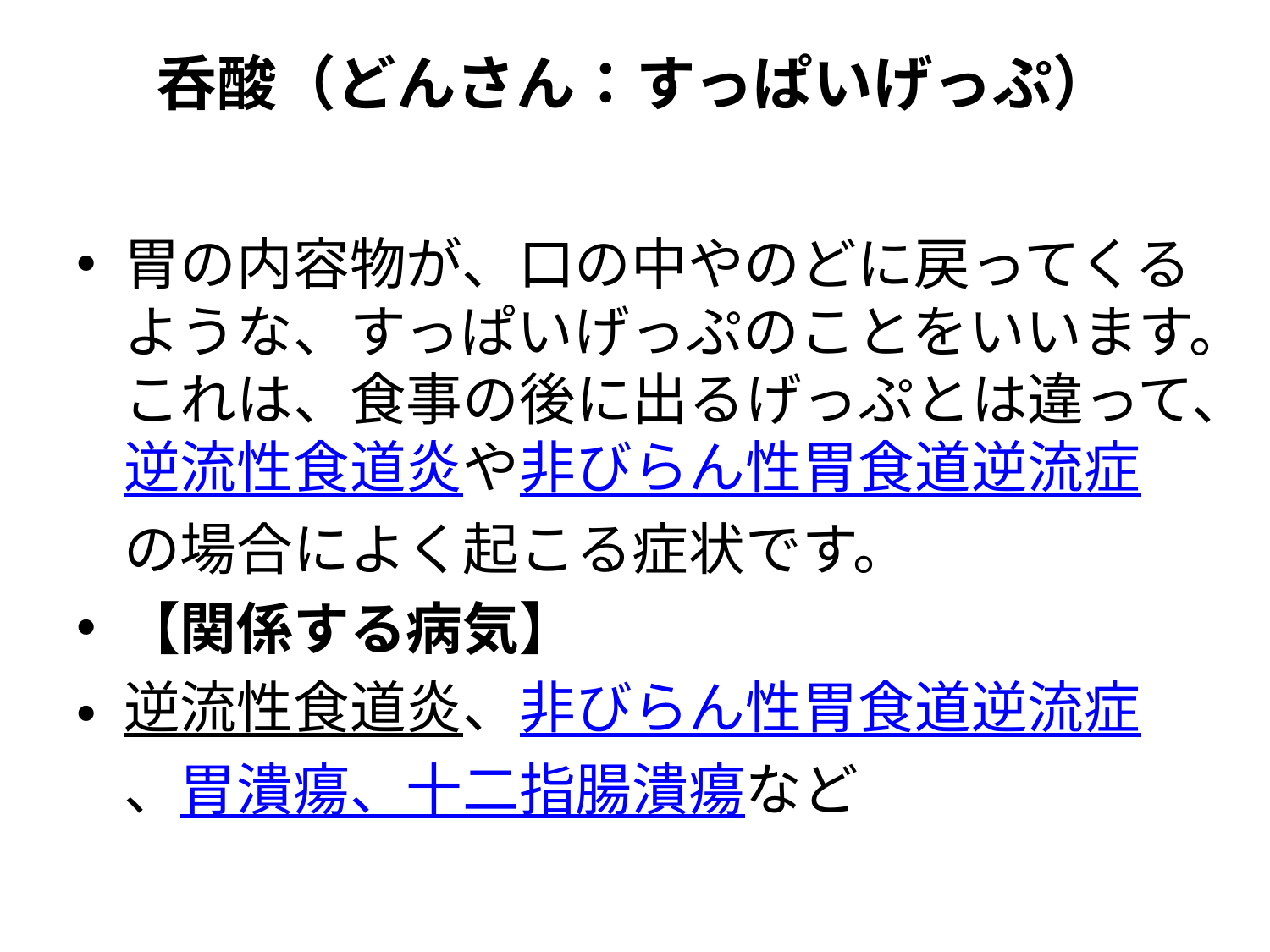

# 呑酸（どんさん：すっぱいげっぷ）
胃の内容物が、口の中やのどに戻ってくるような、すっぱいげっぷのことをいいます。これは、食事の後に出るげっぷとは違って、逆流性食道炎や非びらん性胃食道逆流症の場合によく起こる症状です。
【関係する病気】
逆流性食道炎、非びらん性胃食道逆流症、胃潰瘍、十二指腸潰瘍など